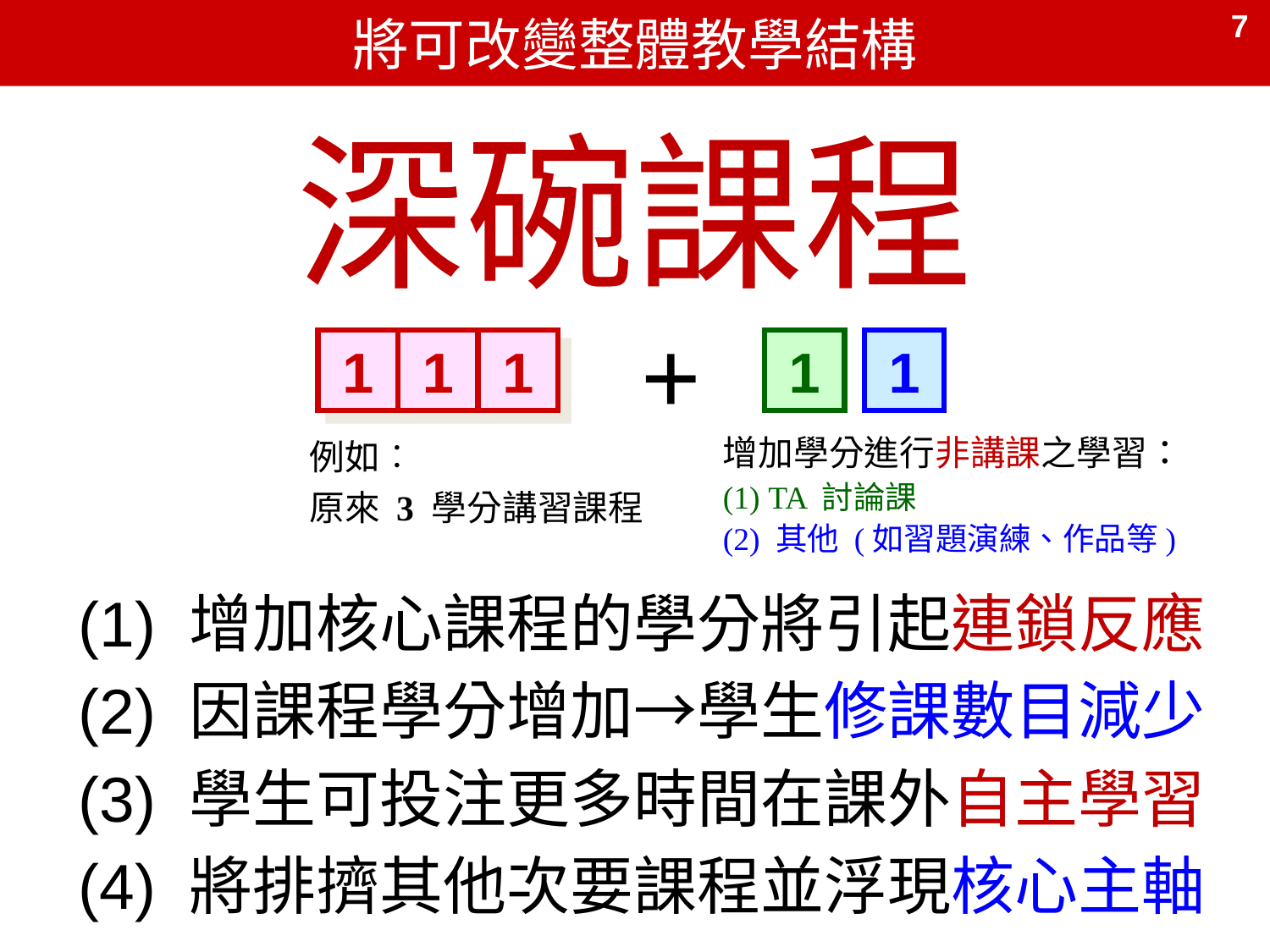

將可改變整體教學結構
7
深碗課程
+
1
1
1
1
1
例如︰
原來 3 學分講習課程
增加學分進行非講課之學習：
(1) TA 討論課
(2) 其他 (如習題演練、作品等)
(1) 增加核心課程的學分將引起連鎖反應
(2) 因課程學分增加→學生修課數目減少
(3) 學生可投注更多時間在課外自主學習
(4) 將排擠其他次要課程並浮現核心主軸